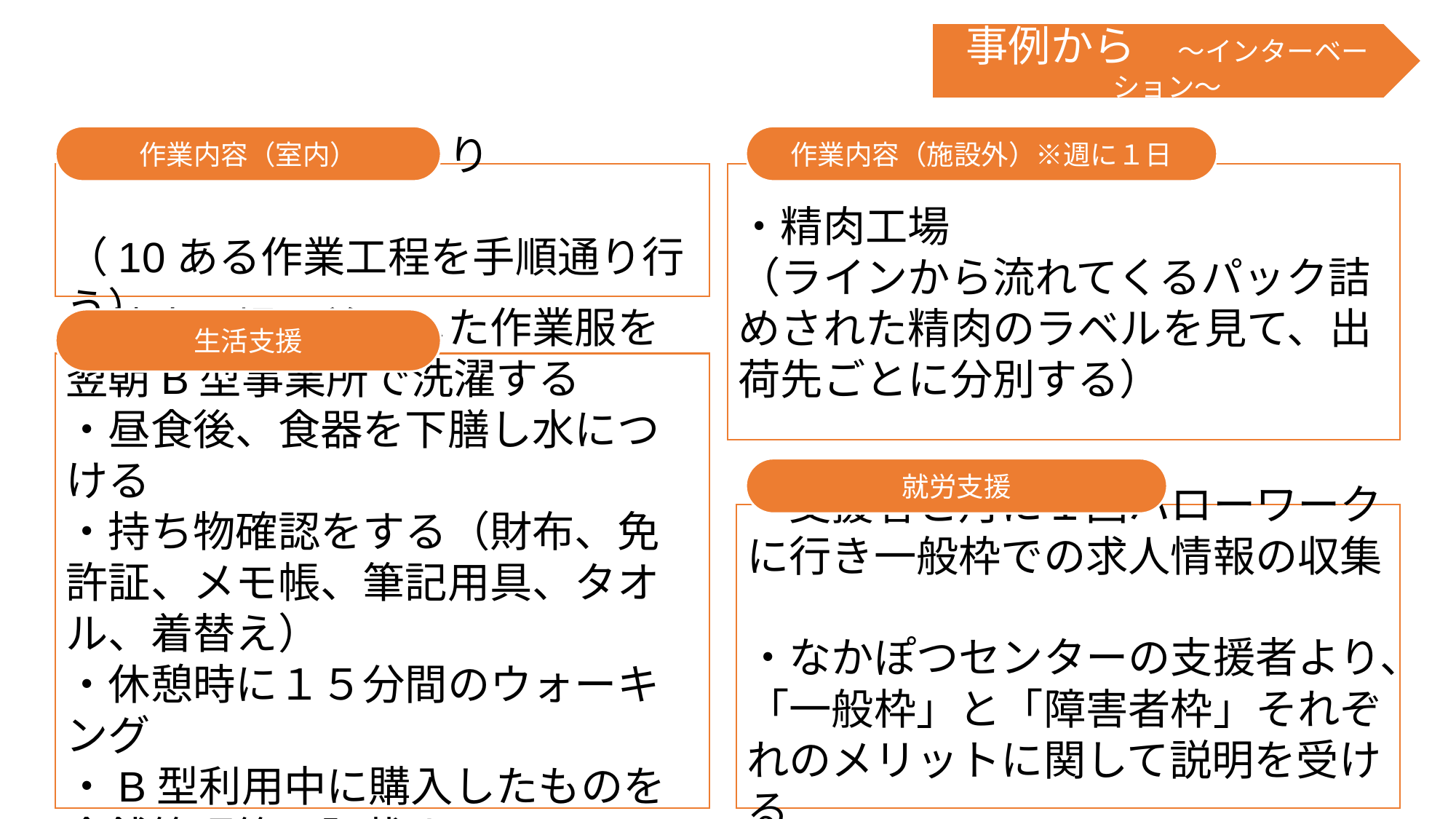

事例から　～インターベーション～
作業内容（室内）
作業内容（施設外）※週に１日
　・ギフト商品づくり　　　　　　　　　　　　　　　　　　（10ある作業工程を手順通り行う）
・精肉工場
（ラインから流れてくるパック詰めされた精肉のラベルを見て、出荷先ごとに分別する）
生活支援
・精肉工場で着用した作業服を翌朝B型事業所で洗濯する
・昼食後、食器を下膳し水につける
・持ち物確認をする（財布、免許証、メモ帳、筆記用具、タオル、着替え）
・休憩時に１５分間のウォーキング
・B型利用中に購入したものを金銭管理簿に記載する
就労支援
・支援者と月に１回ハローワークに行き一般枠での求人情報の収集
・なかぽつセンターの支援者より、「一般枠」と「障害者枠」それぞれのメリットに関して説明を受ける